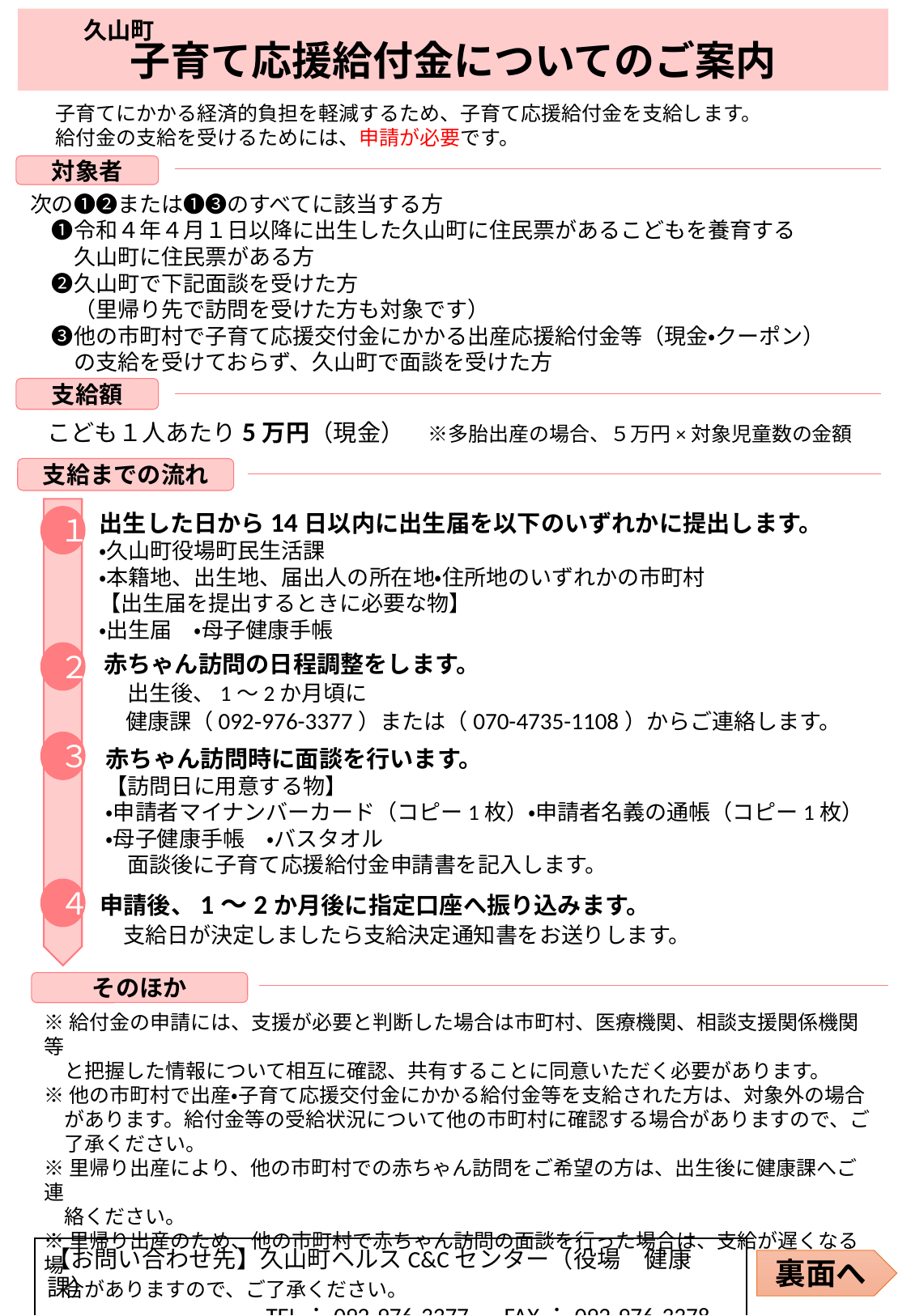

# 子育て応援給付金についてのご案内
久山町
子育てにかかる経済的負担を軽減するため、子育て応援給付金を支給します。
給付金の支給を受けるためには、申請が必要です。
対象者
次の❶❷または❶❸のすべてに該当する方
　❶令和４年４月１日以降に出生した久山町に住民票があるこどもを養育する
　　久山町に住民票がある方
　❷久山町で下記面談を受けた方
　　（里帰り先で訪問を受けた方も対象です）
　❸他の市町村で子育て応援交付金にかかる出産応援給付金等（現金・クーポン）
　　の支給を受けておらず、久山町で面談を受けた方
支給額
こども１人あたり5万円（現金）　※多胎出産の場合、５万円×対象児童数の金額
支給までの流れ
出生した日から14日以内に出生届を以下のいずれかに提出します。
・久山町役場町民生活課
・本籍地、出生地、届出人の所在地・住所地のいずれかの市町村
【出生届を提出するときに必要な物】
・出生届　・母子健康手帳
１
２
赤ちゃん訪問の日程調整をします。
　出生後、1～2か月頃に
　健康課（092‐976-3377）または（070-4735-1108）からご連絡します。

３
赤ちゃん訪問時に面談を行います。
【訪問日に用意する物】
・申請者マイナンバーカード（コピー1枚）・申請者名義の通帳（コピー1枚）
・母子健康手帳　・バスタオル
　面談後に子育て応援給付金申請書を記入します。
４
申請後、1～2か月後に指定口座へ振り込みます。
　支給日が決定しましたら支給決定通知書をお送りします。
そのほか
※給付金の申請には、支援が必要と判断した場合は市町村、医療機関、相談支援関係機関等
　と把握した情報について相互に確認、共有することに同意いただく必要があります。
※他の市町村で出産・子育て応援交付金にかかる給付金等を支給された方は、対象外の場合
　があります。給付金等の受給状況について他の市町村に確認する場合がありますので、ご
　了承ください。
※里帰り出産により、他の市町村での赤ちゃん訪問をご希望の方は、出生後に健康課へご連
　絡ください。
※里帰り出産のため、他の市町村で赤ちゃん訪問の面談を行った場合は、支給が遅くなる場
　合がありますので、ご了承ください。
【お問い合わせ先】久山町ヘルスC&Cセンター（役場　健康課）
　　　　　　　　　TEL：092‐976‐3377　FAX：092‐976‐3378
裏面へ